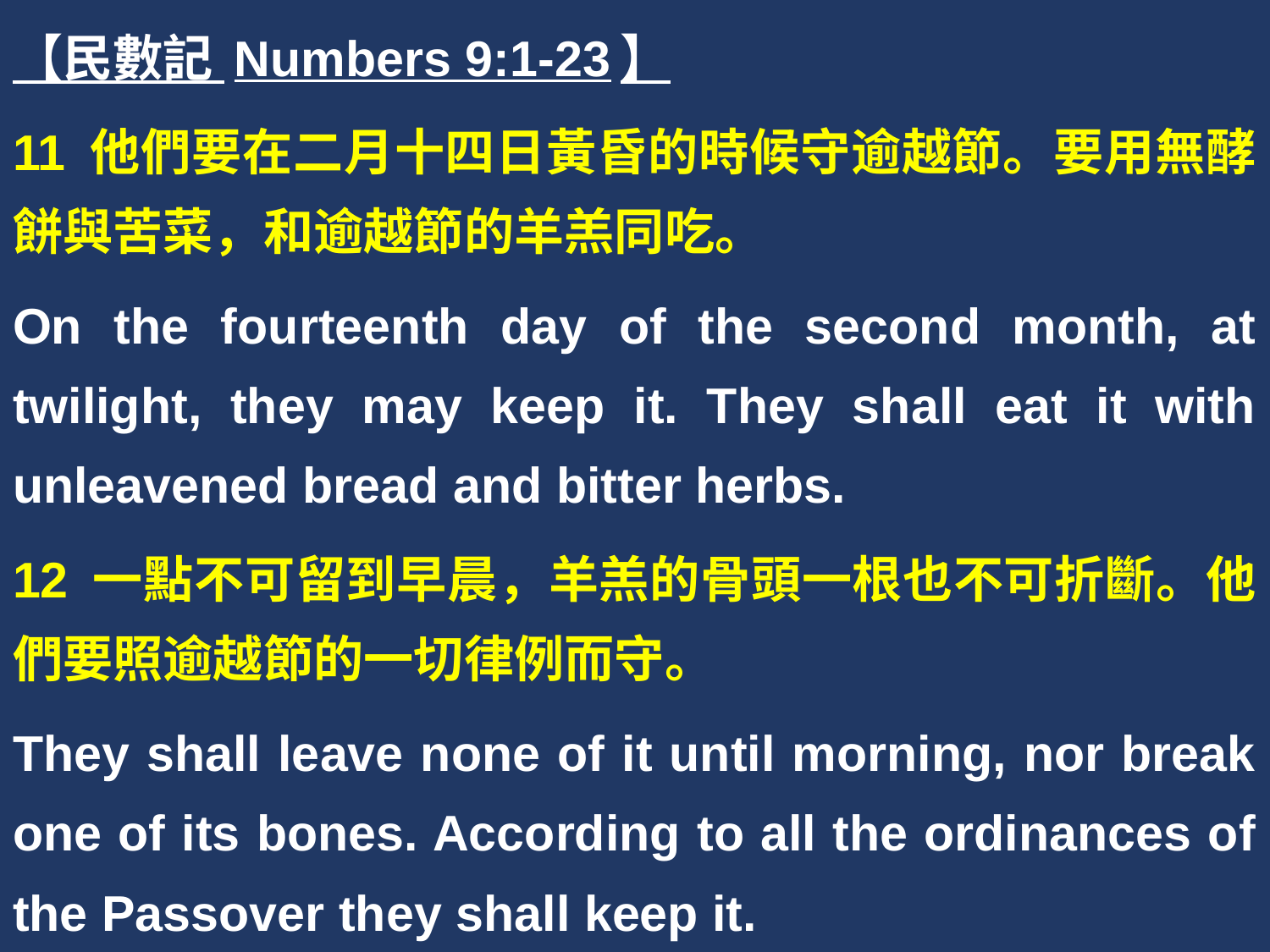

【民數記 Numbers 9:1-23】
11 他們要在二月十四日黃昏的時候守逾越節。要用無酵餅與苦菜，和逾越節的羊羔同吃。
On the fourteenth day of the second month, at twilight, they may keep it. They shall eat it with unleavened bread and bitter herbs.
12 一點不可留到早晨，羊羔的骨頭一根也不可折斷。他們要照逾越節的一切律例而守。
They shall leave none of it until morning, nor break one of its bones. According to all the ordinances of the Passover they shall keep it.